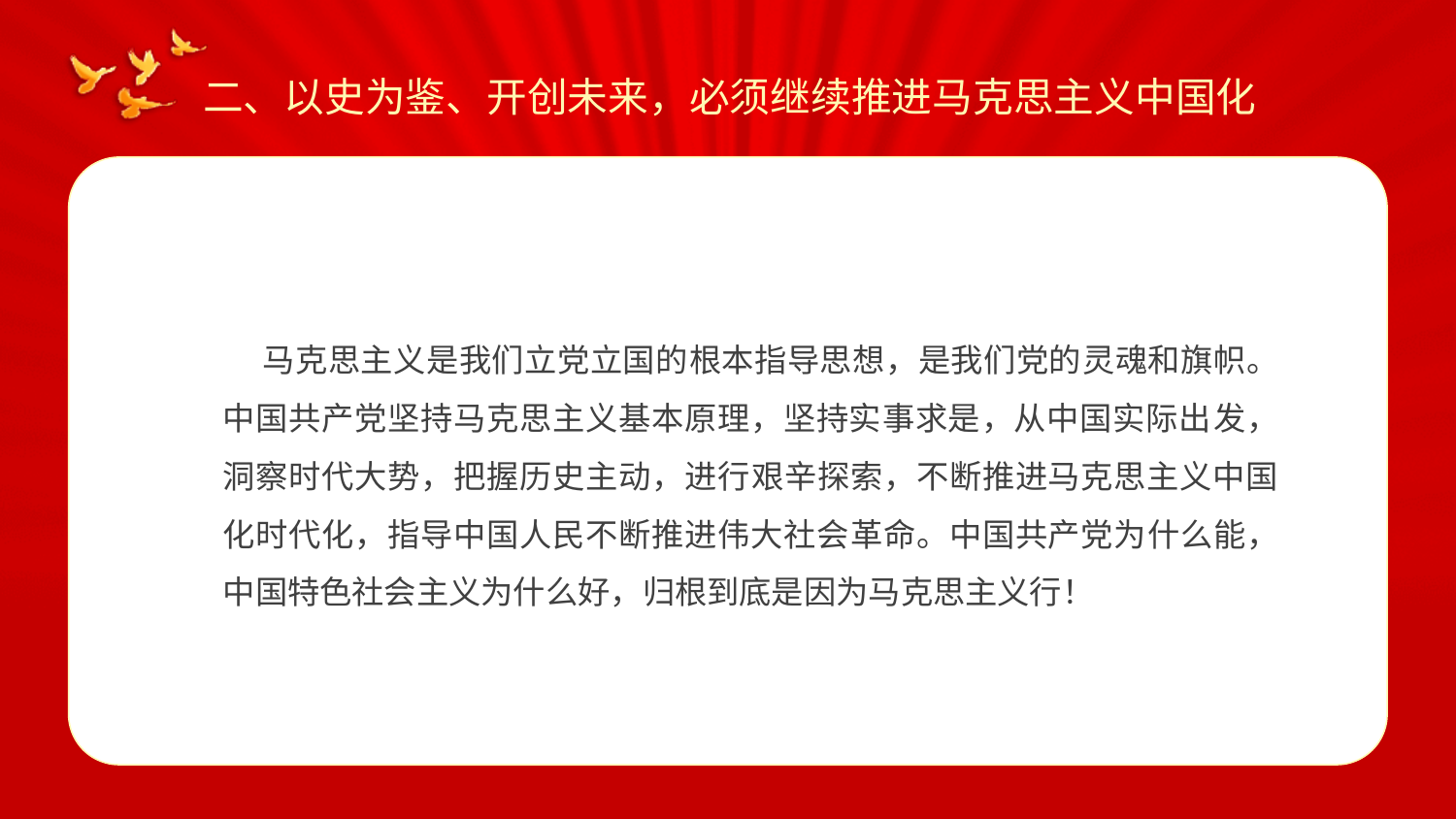

二、以史为鉴、开创未来，必须继续推进马克思主义中国化
    马克思主义是我们立党立国的根本指导思想，是我们党的灵魂和旗帜。中国共产党坚持马克思主义基本原理，坚持实事求是，从中国实际出发，洞察时代大势，把握历史主动，进行艰辛探索，不断推进马克思主义中国化时代化，指导中国人民不断推进伟大社会革命。中国共产党为什么能，中国特色社会主义为什么好，归根到底是因为马克思主义行！